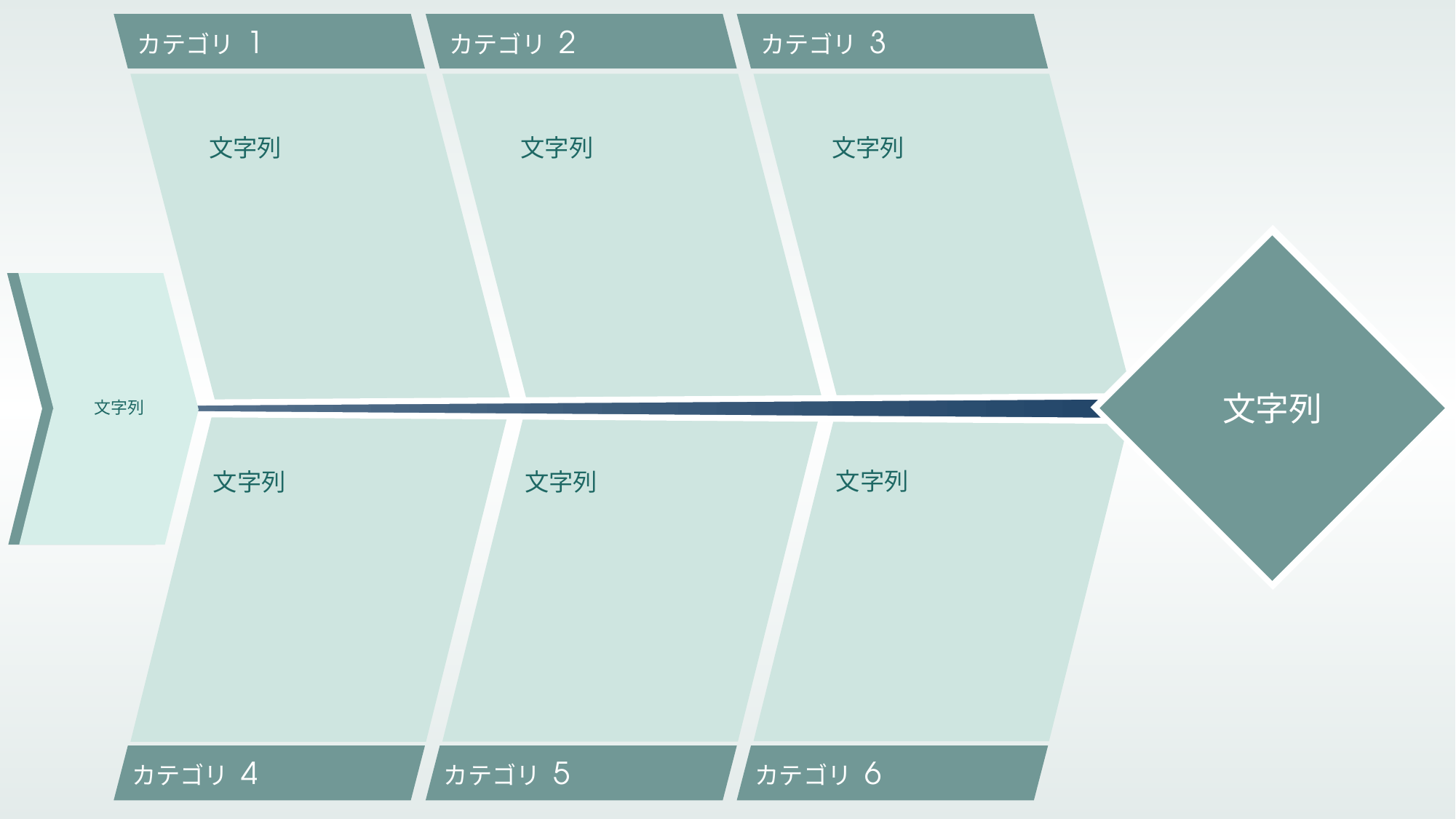

カテゴリ 1
カテゴリ 2
カテゴリ 3
文字列
文字列
文字列

文字列

文字列
文字列
文字列
文字列

カテゴリ 4
カテゴリ 5
カテゴリ 6